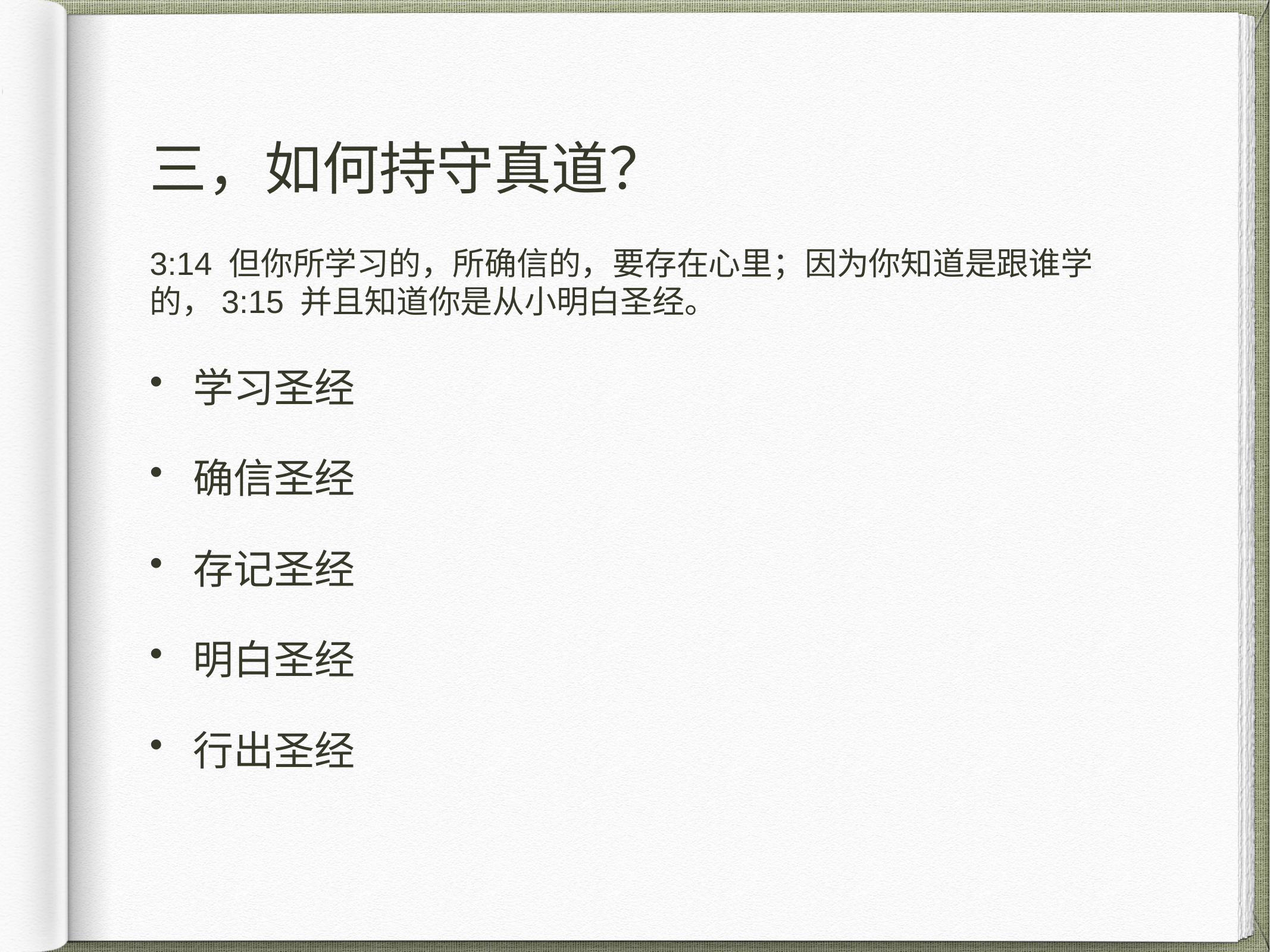

三，如何持守真道？
3:14 但你所学习的，所确信的，要存在心里；因为你知道是跟谁学的，3:15 并且知道你是从小明白圣经。
学习圣经
确信圣经
存记圣经
明白圣经
行出圣经
9